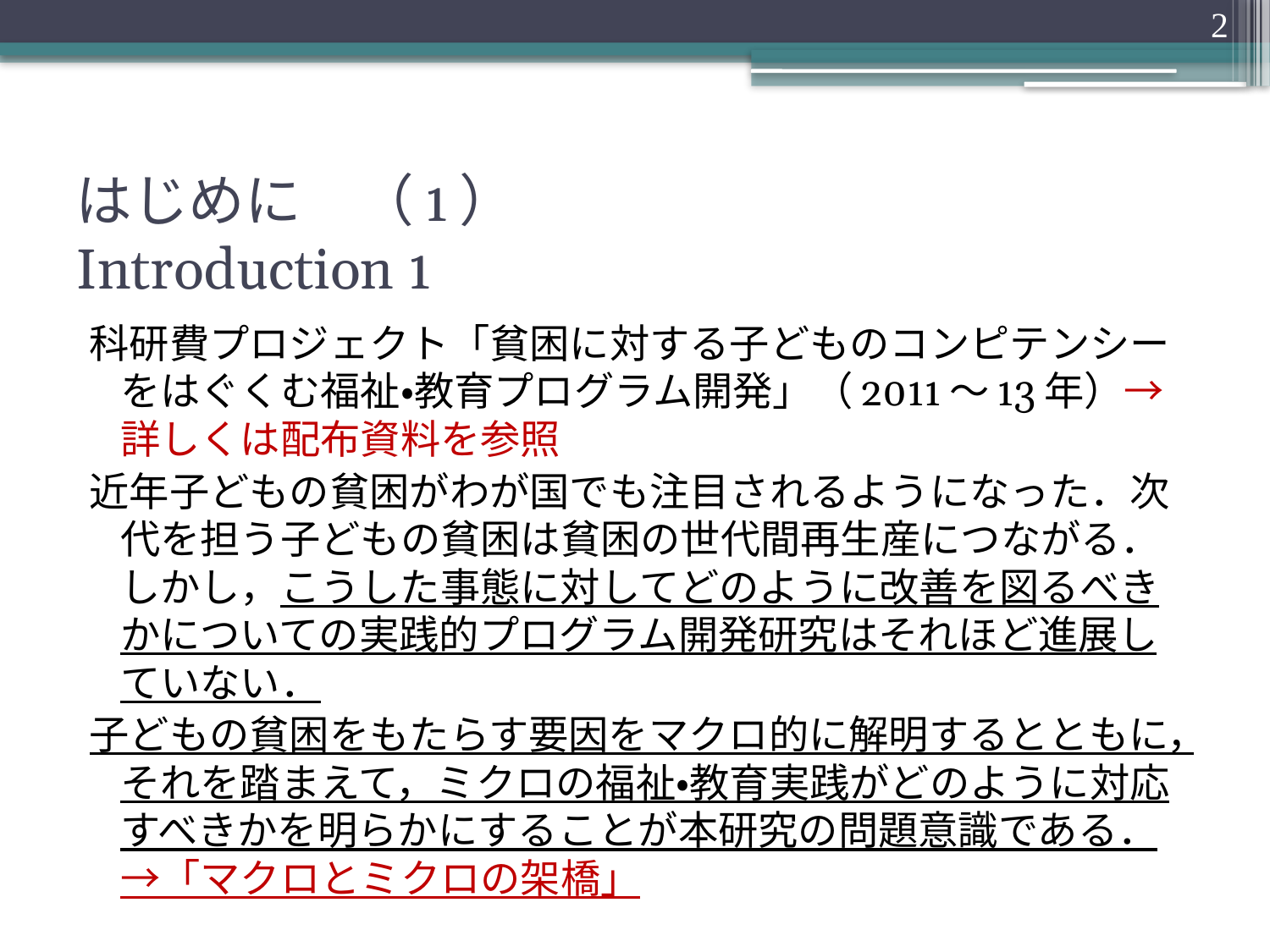

2
# はじめに　（1） Introduction 1
科研費プロジェクト「貧困に対する子どものコンピテンシーをはぐくむ福祉・教育プログラム開発」（2011～13年）→詳しくは配布資料を参照
近年子どもの貧困がわが国でも注目されるようになった．次代を担う子どもの貧困は貧困の世代間再生産につながる．しかし，こうした事態に対してどのように改善を図るべきかについての実践的プログラム開発研究はそれほど進展していない．
子どもの貧困をもたらす要因をマクロ的に解明するとともに，それを踏まえて，ミクロの福祉・教育実践がどのように対応すべきかを明らかにすることが本研究の問題意識である．→「マクロとミクロの架橋」